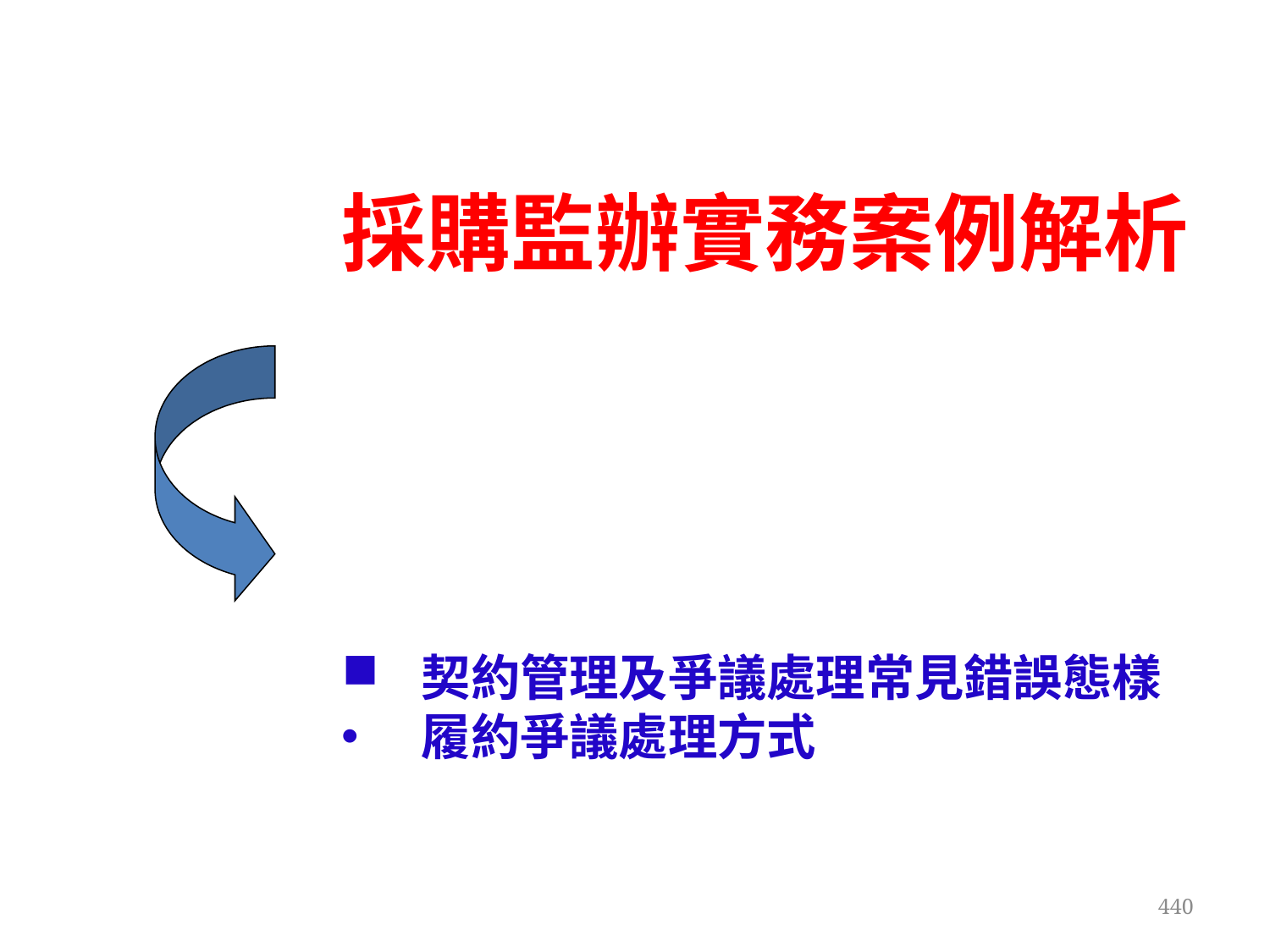

採購監辦實務案例解析

契約管理及爭議處理常見錯誤態樣
履約爭議處理方式
440